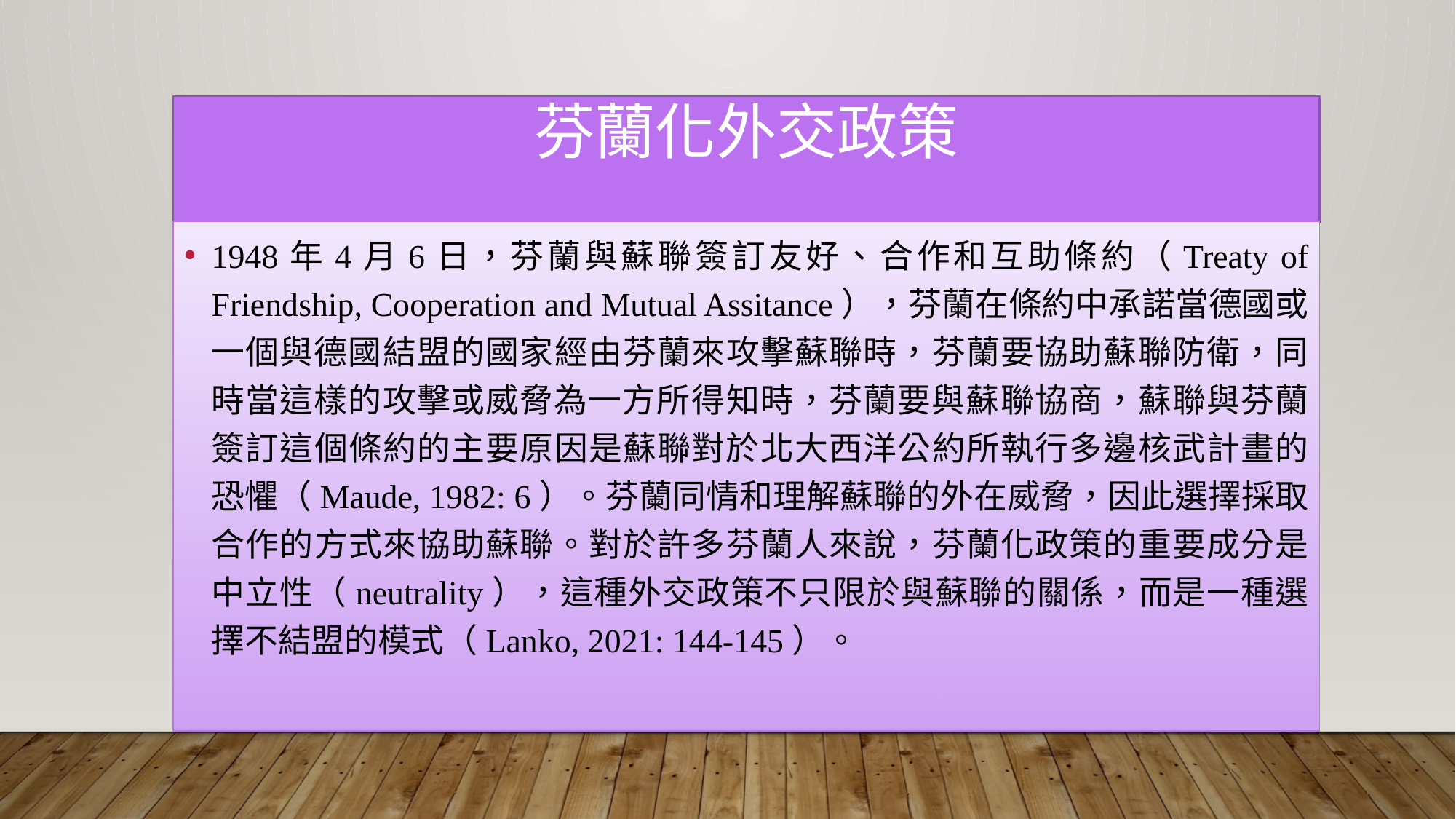

# 芬蘭化外交政策
1948年4月6日，芬蘭與蘇聯簽訂友好、合作和互助條約（Treaty of Friendship, Cooperation and Mutual Assitance），芬蘭在條約中承諾當德國或一個與德國結盟的國家經由芬蘭來攻擊蘇聯時，芬蘭要協助蘇聯防衛，同時當這樣的攻擊或威脅為一方所得知時，芬蘭要與蘇聯協商，蘇聯與芬蘭簽訂這個條約的主要原因是蘇聯對於北大西洋公約所執行多邊核武計畫的恐懼（Maude, 1982: 6）。芬蘭同情和理解蘇聯的外在威脅，因此選擇採取合作的方式來協助蘇聯。對於許多芬蘭人來說，芬蘭化政策的重要成分是中立性（neutrality），這種外交政策不只限於與蘇聯的關係，而是一種選擇不結盟的模式（Lanko, 2021: 144-145）。